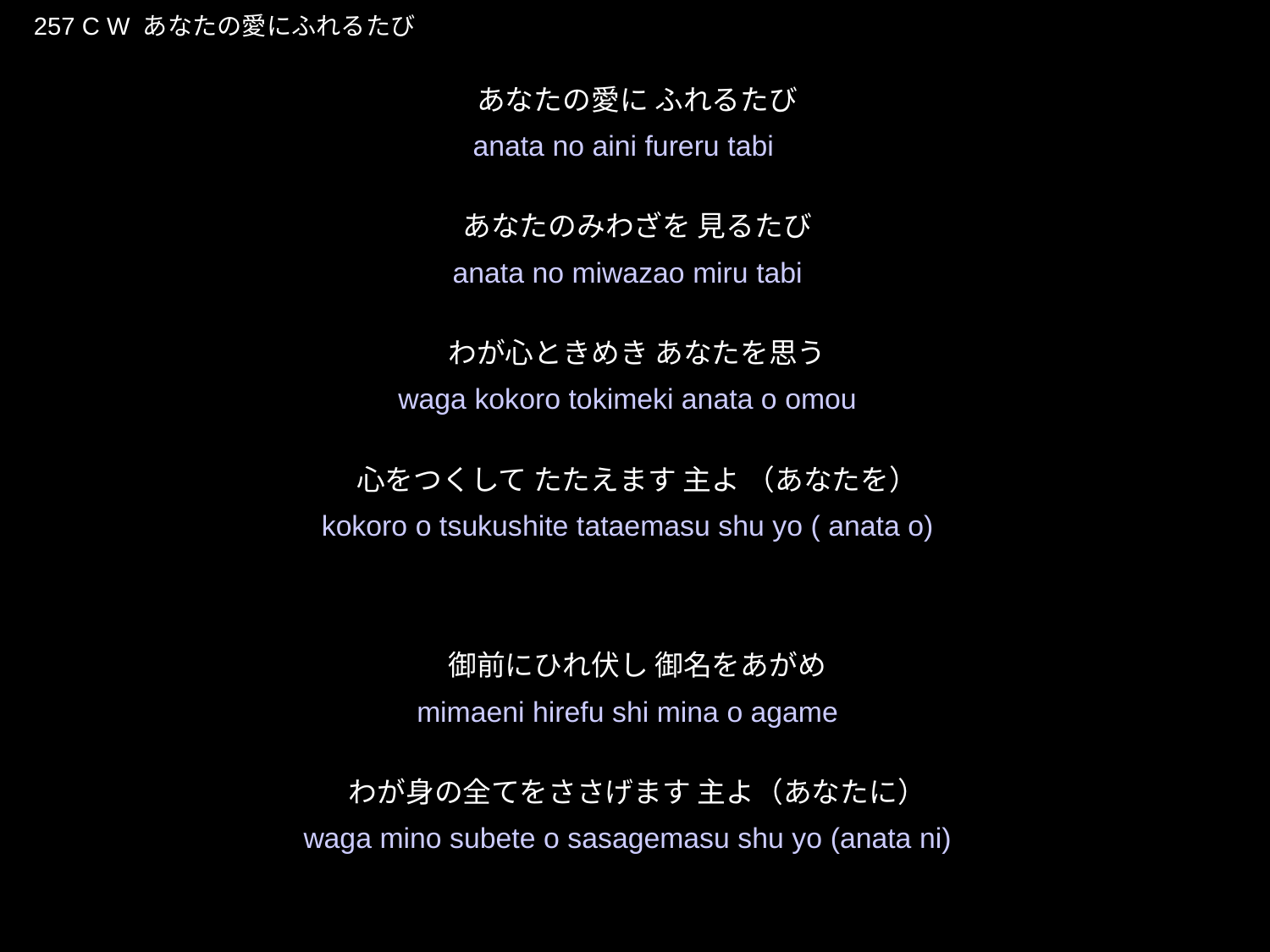

あなたのあいにふれるたび
★W
257 C W あなたの愛にふれるたび
あなたの愛に ふれるたび
あなたのみわざを 見るたび
わが心ときめき あなたを思う
心をつくして たたえます 主よ （あなたを）
御前にひれ伏し 御名をあがめ
わが身の全てをささげます 主よ（あなたに）
★３
anata no aini fureru tabi
anata no miwazao miru tabi
waga kokoro tokimeki anata o omou
kokoro o tsukushite tataemasu shu yo ( anata o)
mimaeni hirefu shi mina o agame
waga mino subete o sasagemasu shu yo (anata ni)